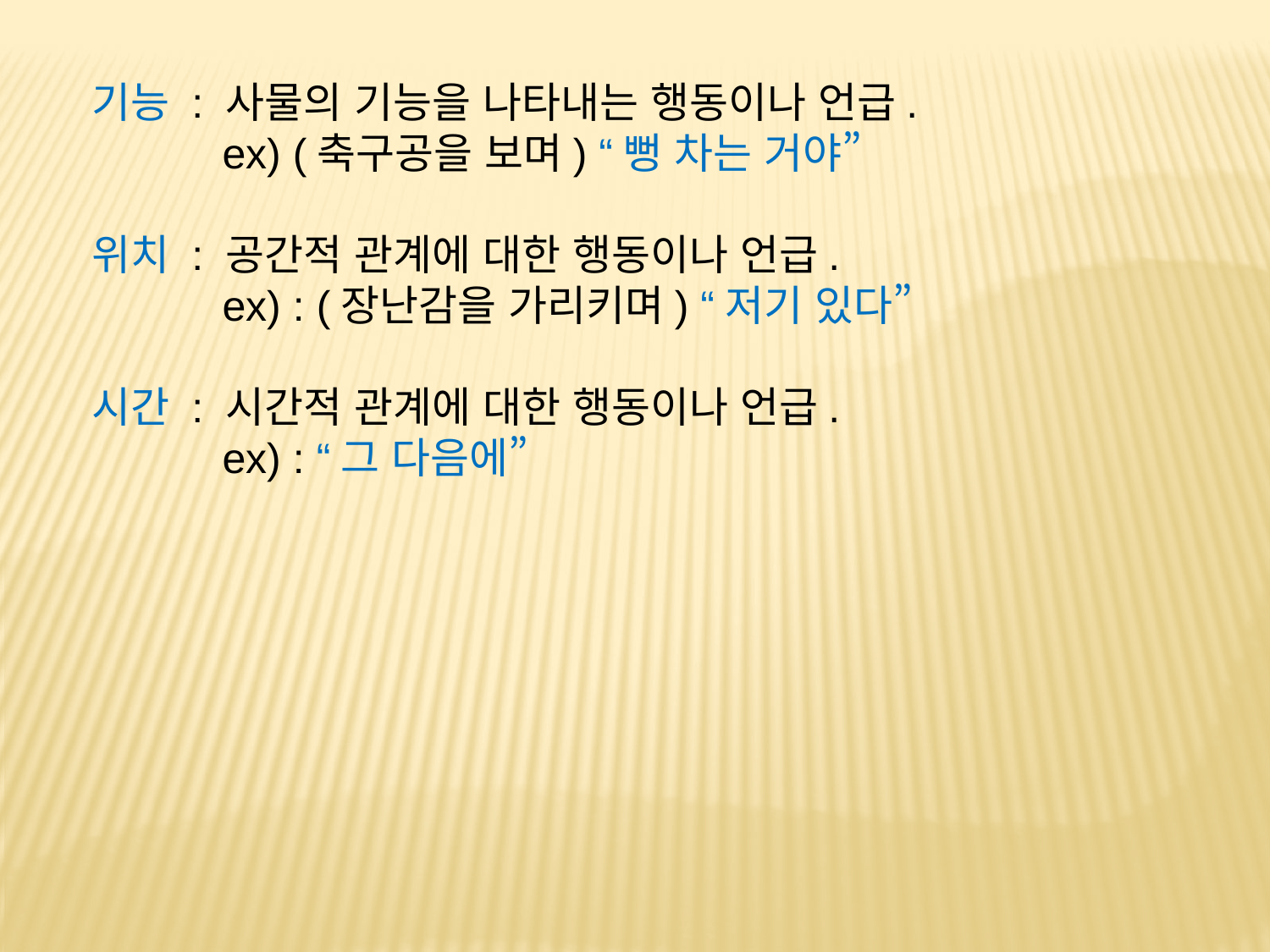

기능 : 사물의 기능을 나타내는 행동이나 언급.
           ex) (축구공을 보며) “뻥 차는 거야”

위치 : 공간적 관계에 대한 행동이나 언급.
           ex) : (장난감을 가리키며) “저기 있다”

시간 : 시간적 관계에 대한 행동이나 언급.
           ex) : “그 다음에”